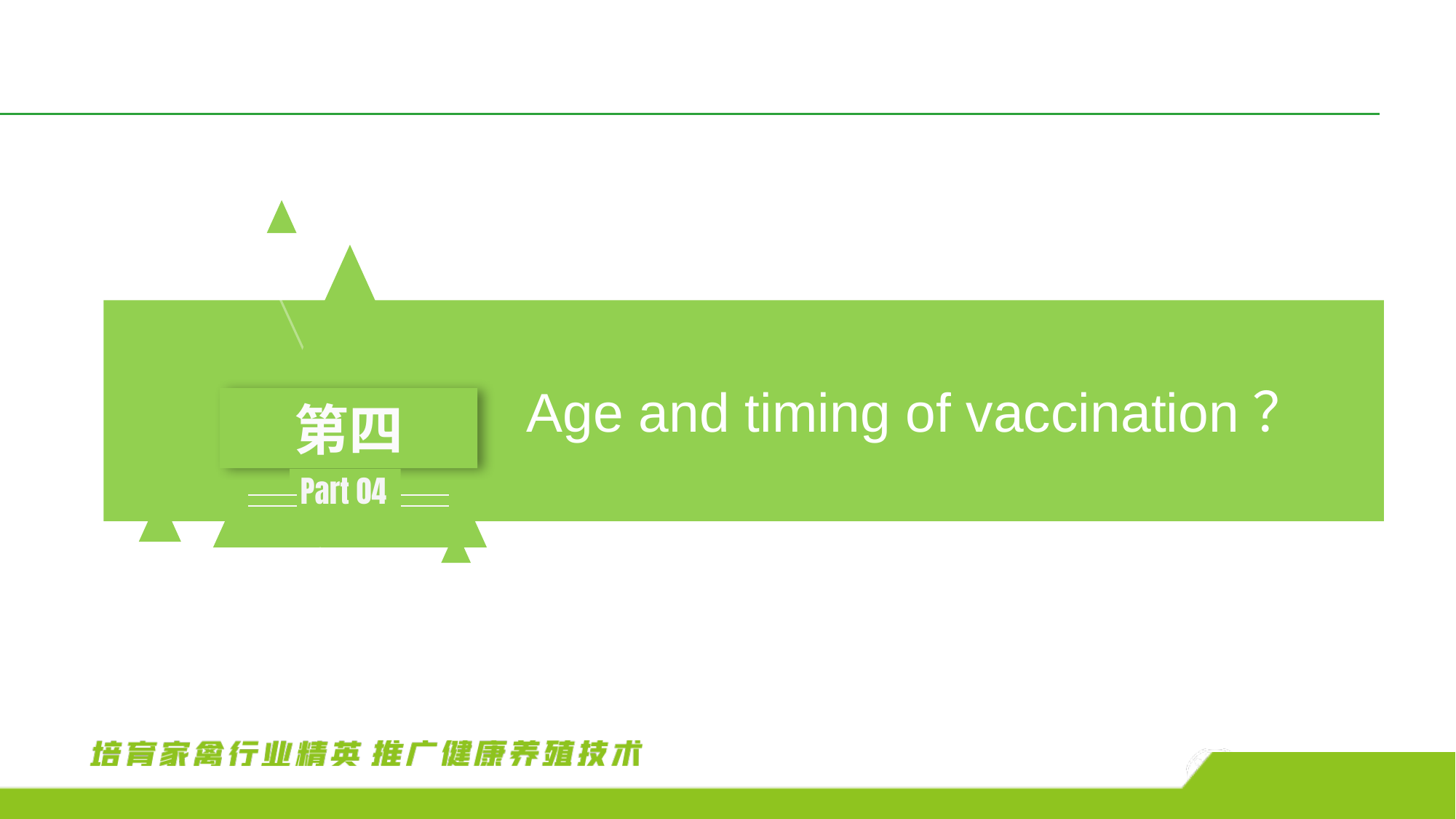

Age and timing of vaccination？
第四
Part 04